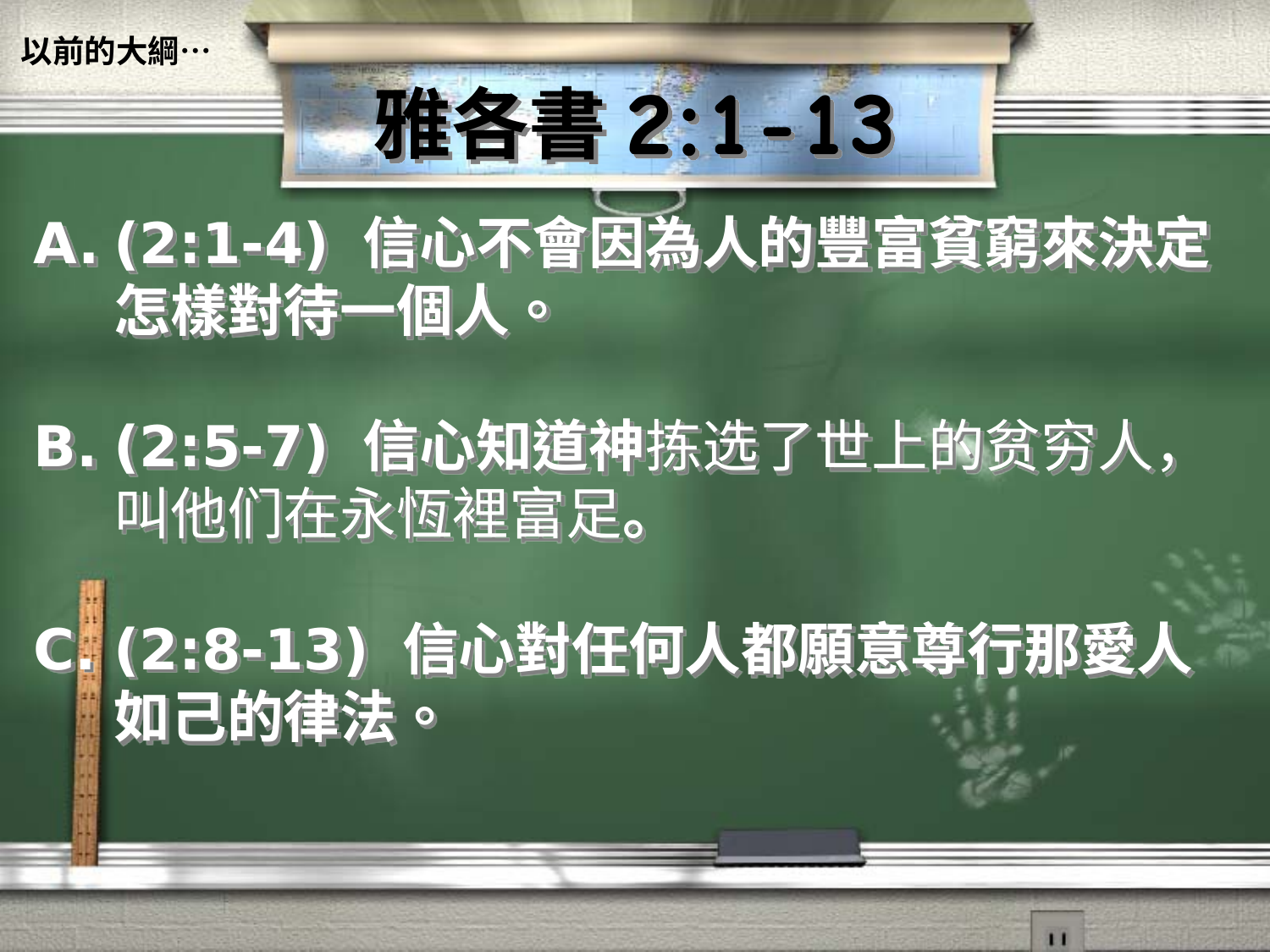

以前的大綱…
# 雅各書2:1-13
(2:1-4) 信心不會因為人的豐富貧窮來決定怎樣對待一個人。

(2:5-7) 信心知道神拣选了世上的贫穷人，叫他们在永恆裡富足。

(2:8-13) 信心對任何人都願意尊行那愛人如己的律法。